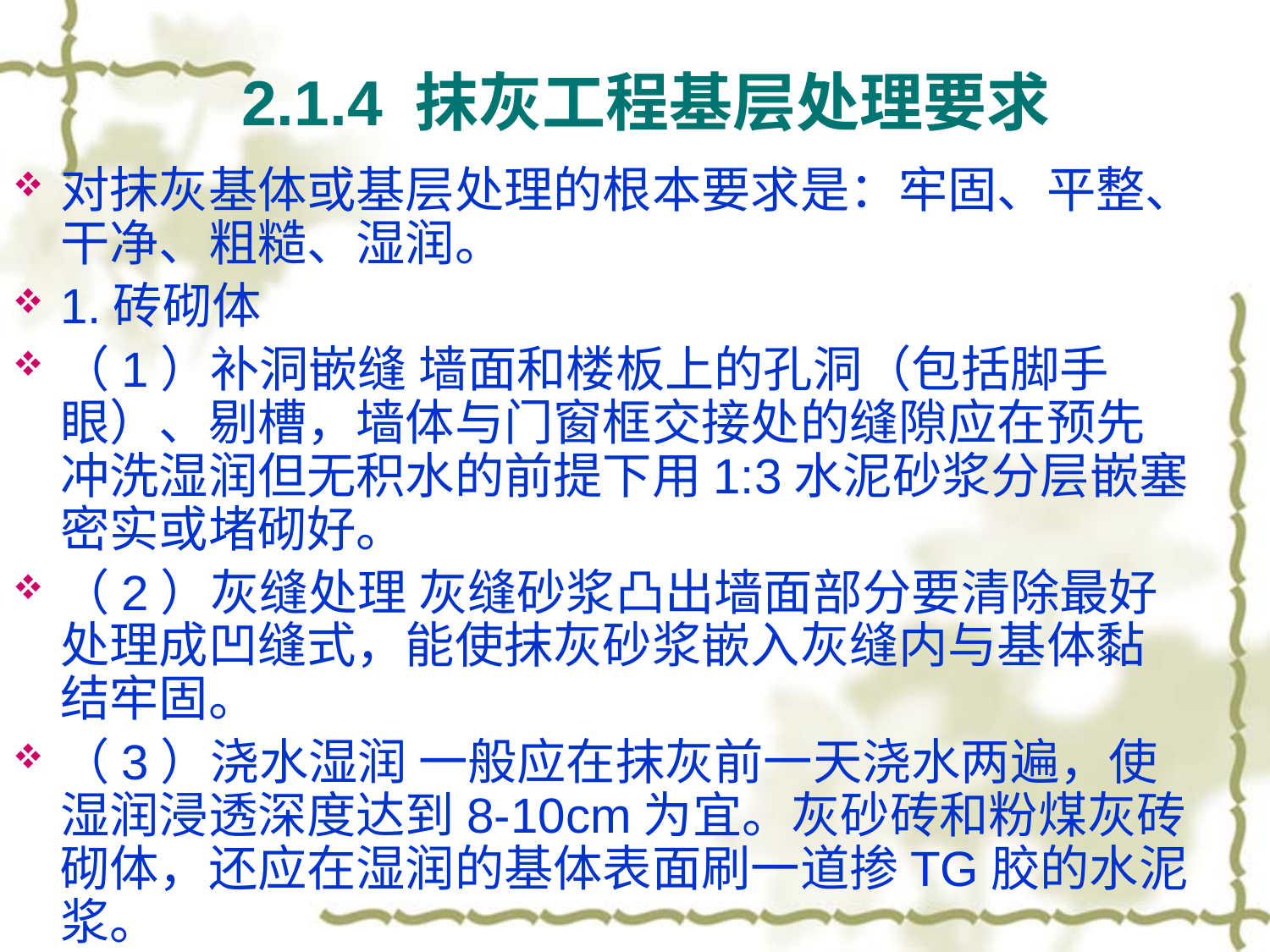

# 2.1.4 抹灰工程基层处理要求
对抹灰基体或基层处理的根本要求是：牢固、平整、干净、粗糙、湿润。
1.砖砌体
（1）补洞嵌缝 墙面和楼板上的孔洞（包括脚手眼）、剔槽，墙体与门窗框交接处的缝隙应在预先冲洗湿润但无积水的前提下用1:3水泥砂浆分层嵌塞密实或堵砌好。
（2）灰缝处理 灰缝砂浆凸出墙面部分要清除最好处理成凹缝式，能使抹灰砂浆嵌入灰缝内与基体黏结牢固。
（3）浇水湿润 一般应在抹灰前一天浇水两遍，使湿润浸透深度达到8-10cm为宜。灰砂砖和粉煤灰砖砌体，还应在湿润的基体表面刷一道掺TG胶的水泥浆。